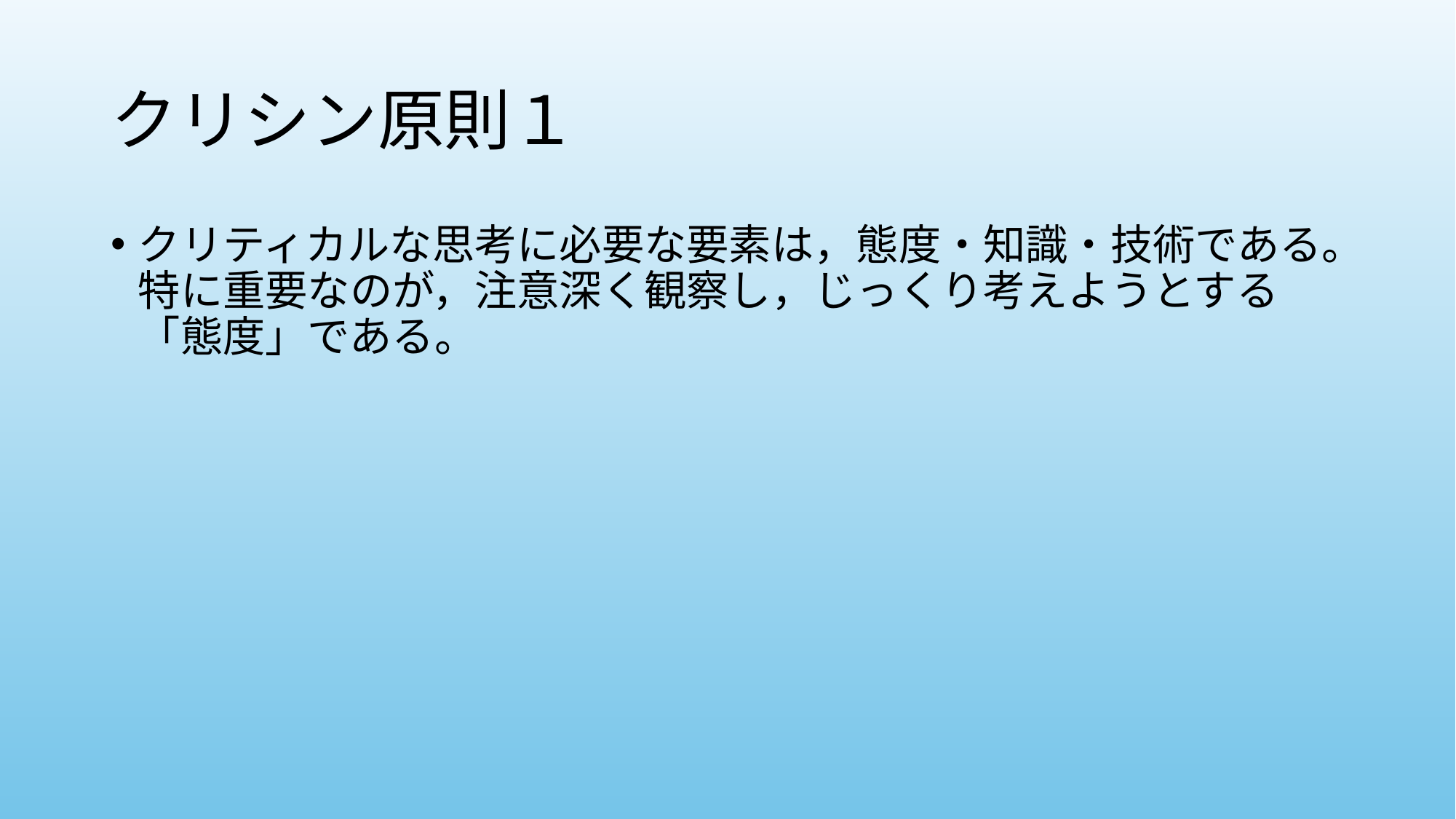

# クリシン原則１
クリティカルな思考に必要な要素は，態度・知識・技術である。特に重要なのが，注意深く観察し，じっくり考えようとする「態度」である。